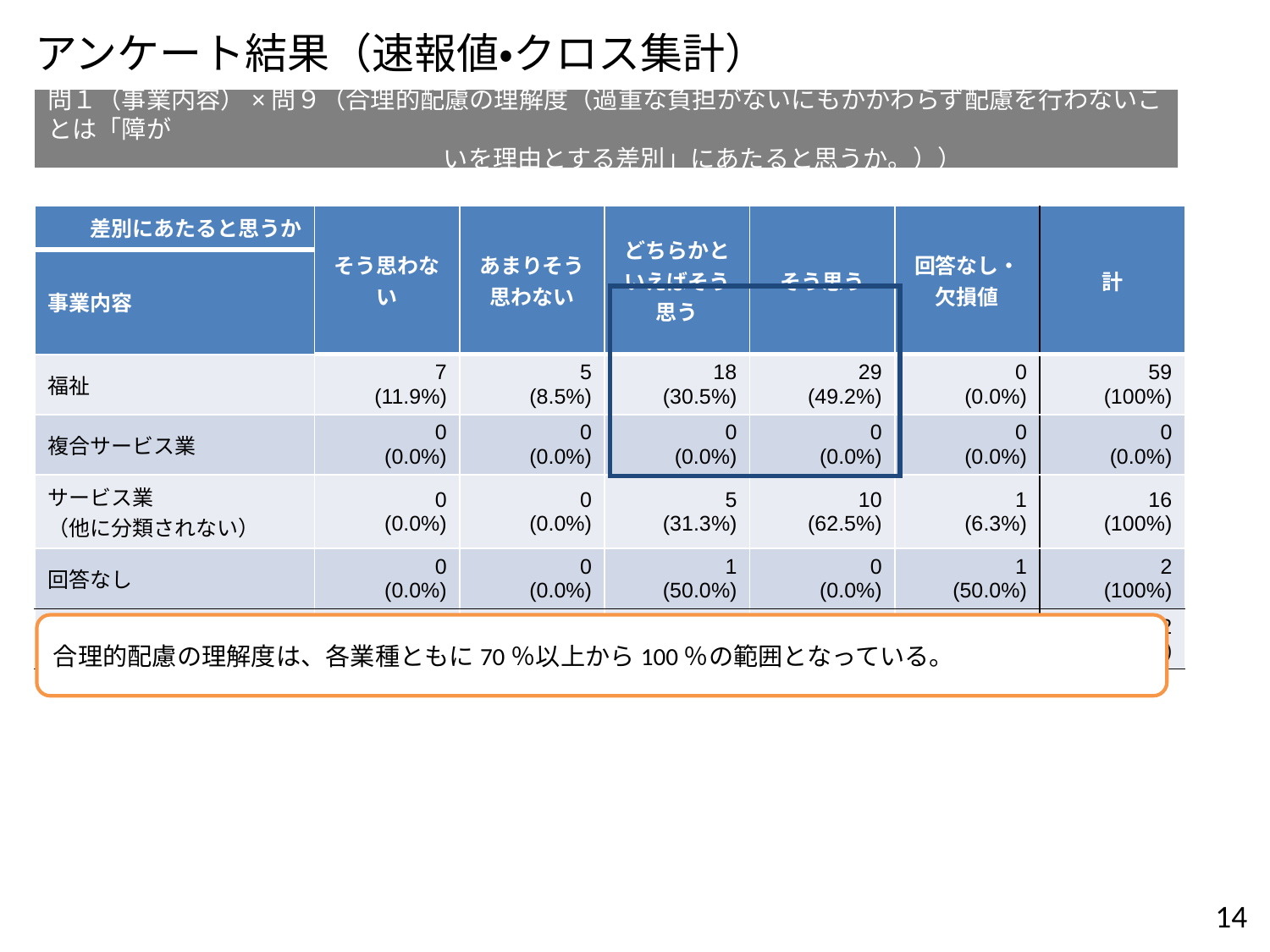

アンケート結果（速報値・クロス集計）

問１（事業内容）×問９（合理的配慮の理解度（過重な負担がないにもかかわらず配慮を行わないことは「障が
　　　　　　　　　　　　　　　　いを理由とする差別」にあたると思うか。））
| 差別にあたると思うか | そう思わない | あまりそう思わない | どちらかといえばそう思う | そう思う | 回答なし・ 欠損値 | 計 |
| --- | --- | --- | --- | --- | --- | --- |
| 事業内容 |  |  |  |  |  |  |
| 福祉 | 7 (11.9%) | 5 (8.5%) | 18 (30.5%) | 29 (49.2%) | 0 (0.0%) | 59 (100%) |
| 複合サービス業 | 0 (0.0%) | 0 (0.0%) | 0 (0.0%) | 0 (0.0%) | 0 (0.0%) | 0 (0.0%) |
| サービス業 （他に分類されない） | 0 (0.0%) | 0 (0.0%) | 5 (31.3%) | 10 (62.5%) | 1 (6.3%) | 16 (100%) |
| 回答なし | 0 (0.0%) | 0 (0.0%) | 1 (50.0%) | 0 (0.0%) | 1 (50.0%) | 2 (100%) |
| 計 | 21 (7.0%) | 21 (7.0%) | 115 (38.1%) | 140 (46.4%) | 5 (1.7%) | 302 (100%) |
|  |
| --- |
合理的配慮の理解度は、各業種ともに70％以上から100％の範囲となっている。
14